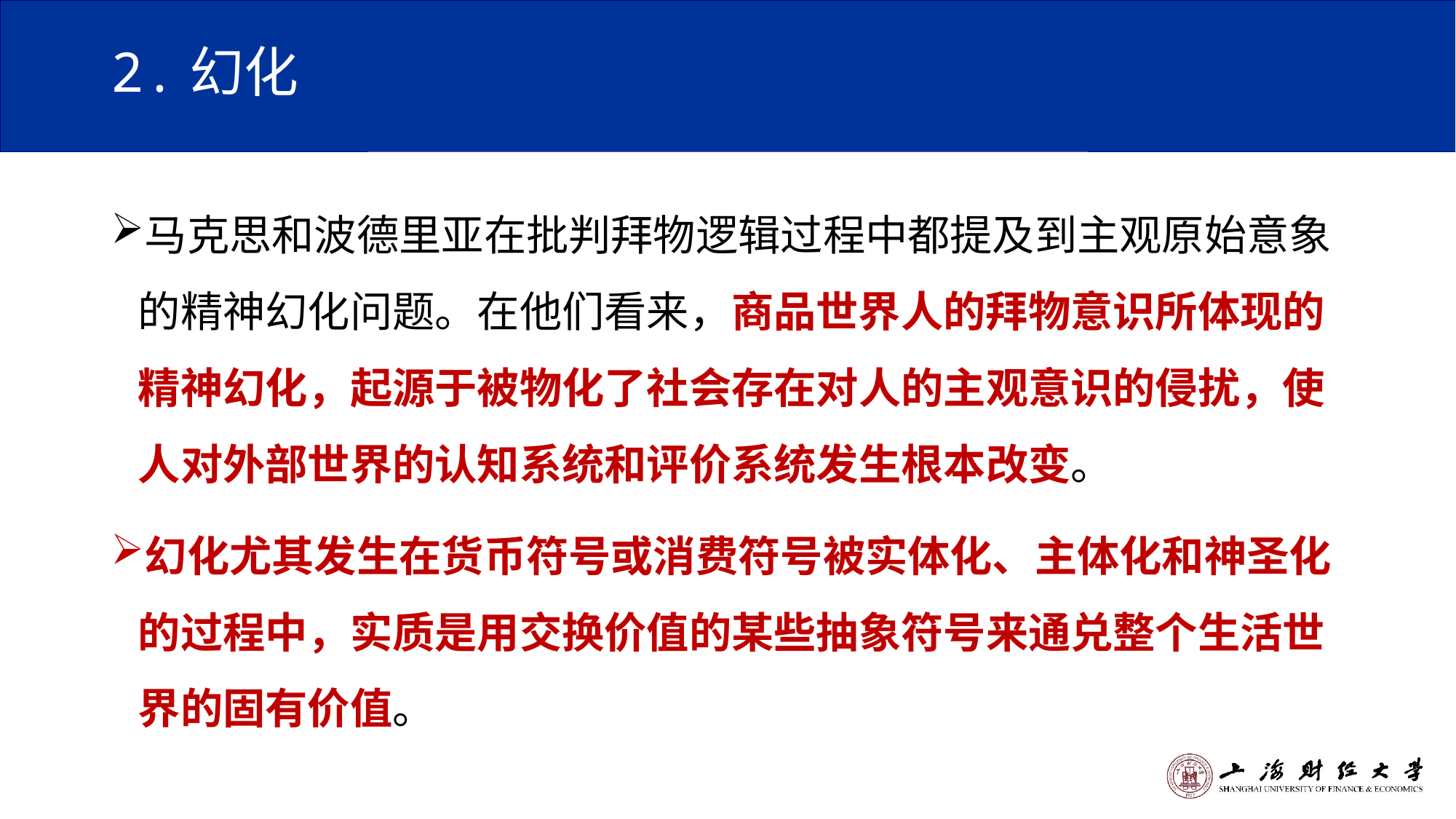

# 2.幻化
马克思和波德里亚在批判拜物逻辑过程中都提及到主观原始意象的精神幻化问题。在他们看来，商品世界人的拜物意识所体现的精神幻化，起源于被物化了社会存在对人的主观意识的侵扰，使人对外部世界的认知系统和评价系统发生根本改变。
幻化尤其发生在货币符号或消费符号被实体化、主体化和神圣化的过程中，实质是用交换价值的某些抽象符号来通兑整个生活世界的固有价值。